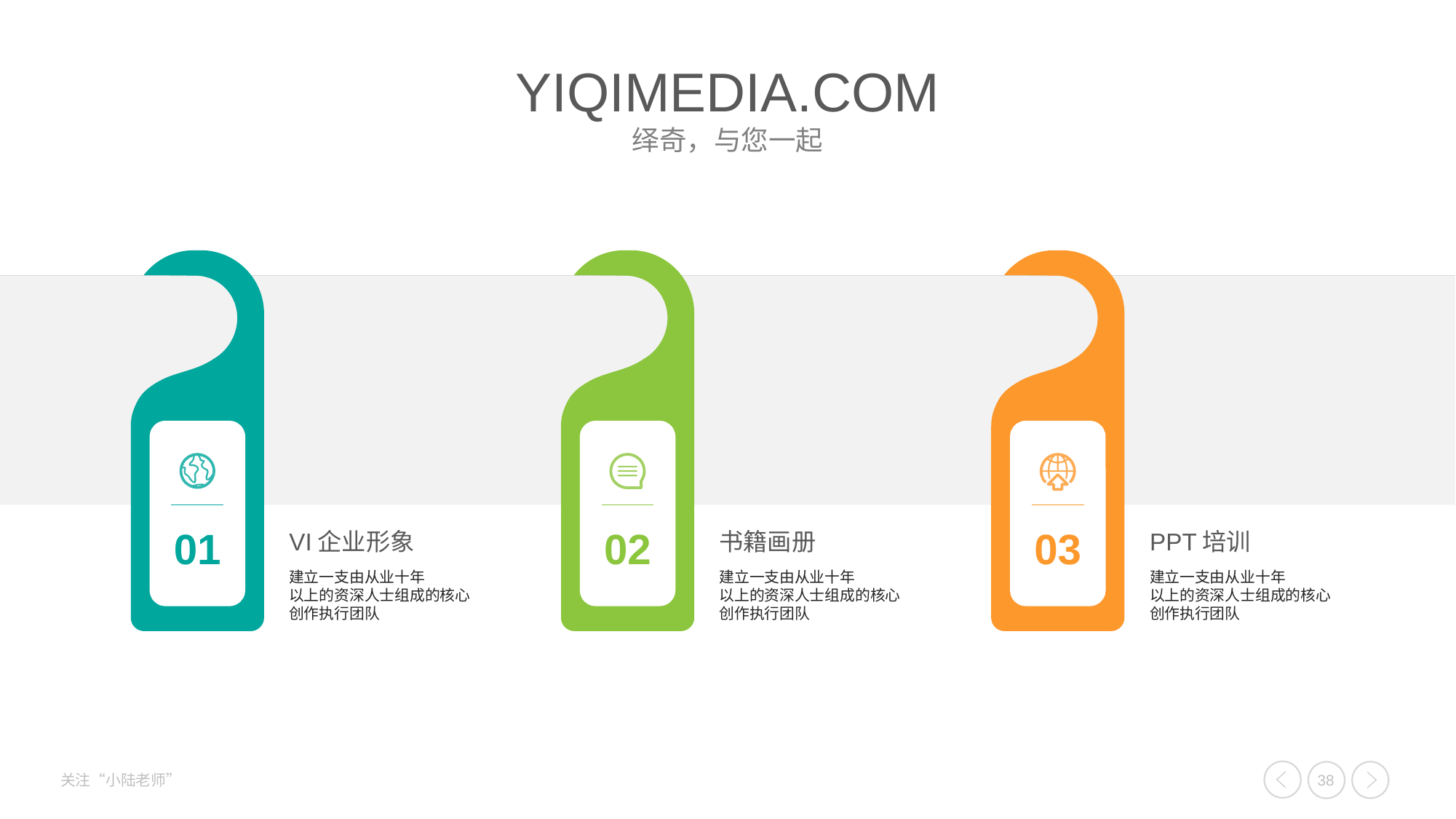

VI企业形象
书籍画册
PPT培训
01
02
03
建立一支由从业十年
以上的资深人士组成的核心
创作执行团队
建立一支由从业十年
以上的资深人士组成的核心
创作执行团队
建立一支由从业十年
以上的资深人士组成的核心
创作执行团队